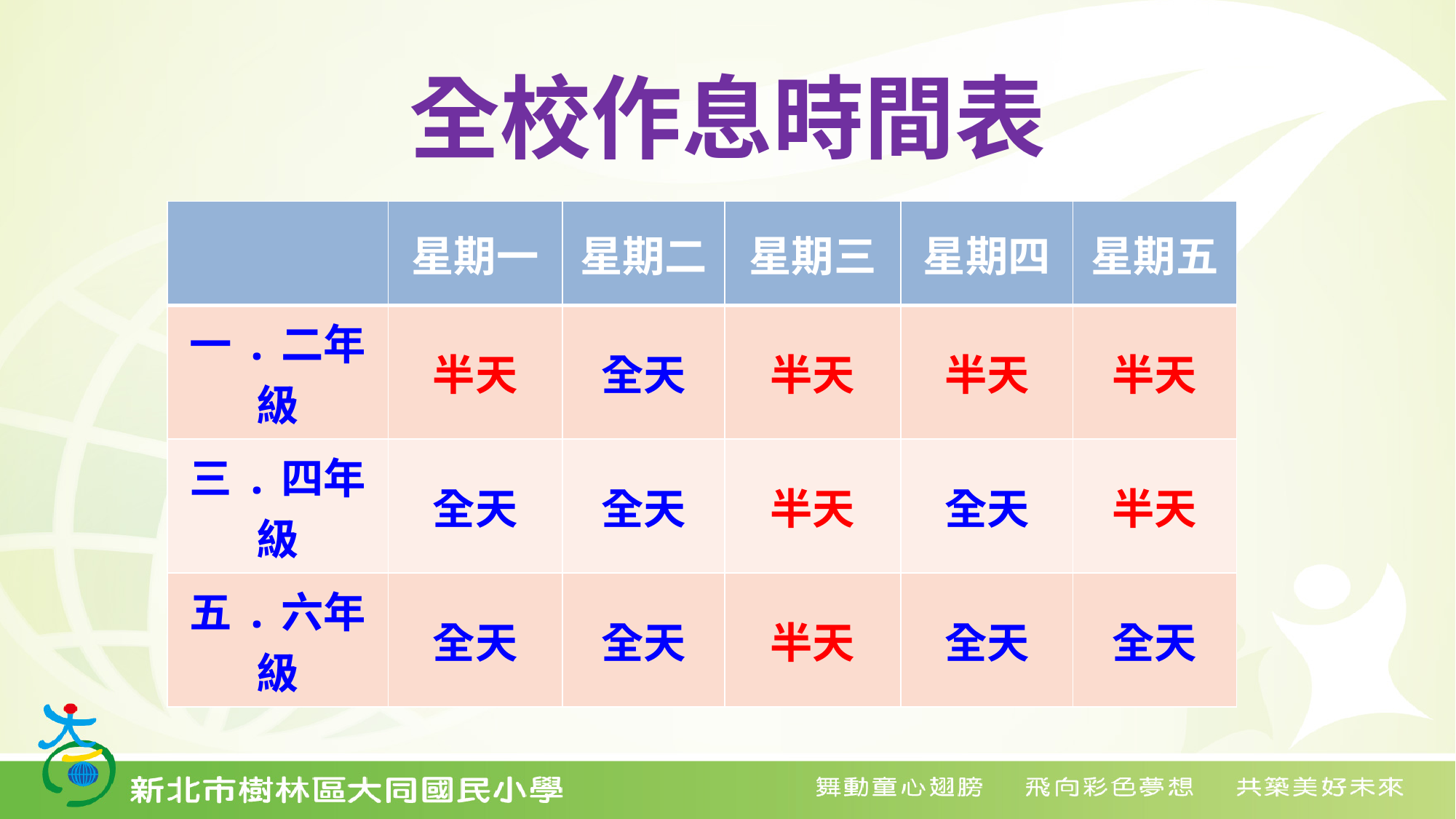

# 全校作息時間表
|  | 星期一 | 星期二 | 星期三 | 星期四 | 星期五 |
| --- | --- | --- | --- | --- | --- |
| 一.二年級 | 半天 | 全天 | 半天 | 半天 | 半天 |
| 三.四年級 | 全天 | 全天 | 半天 | 全天 | 半天 |
| 五.六年級 | 全天 | 全天 | 半天 | 全天 | 全天 |